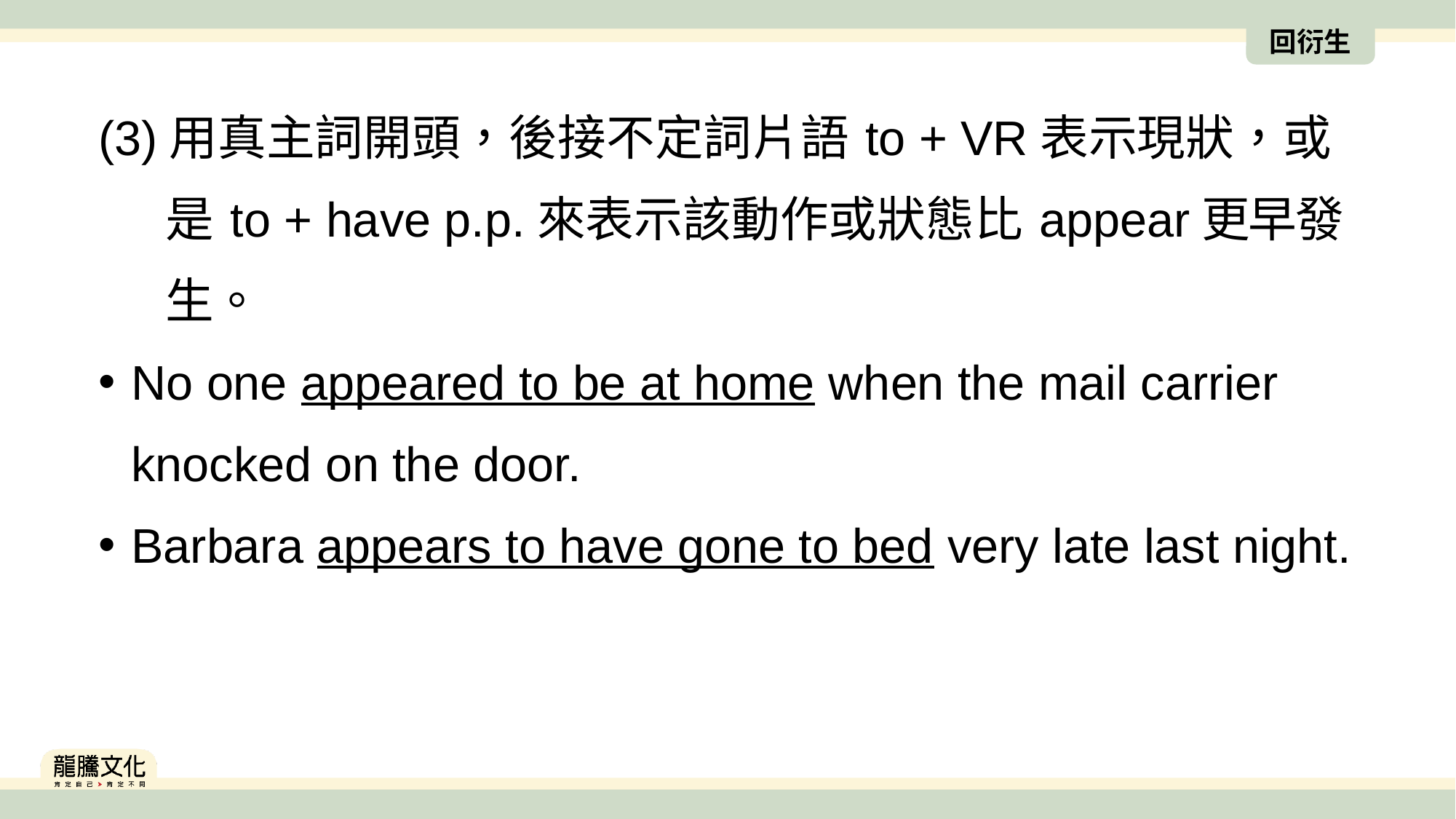

回衍生
(3)用真主詞開頭，後接不定詞片語to + VR表示現狀，或是to + have p.p.來表示該動作或狀態比appear更早發生。
No one appeared to be at home when the mail carrier knocked on the door.
Barbara appears to have gone to bed very late last night.